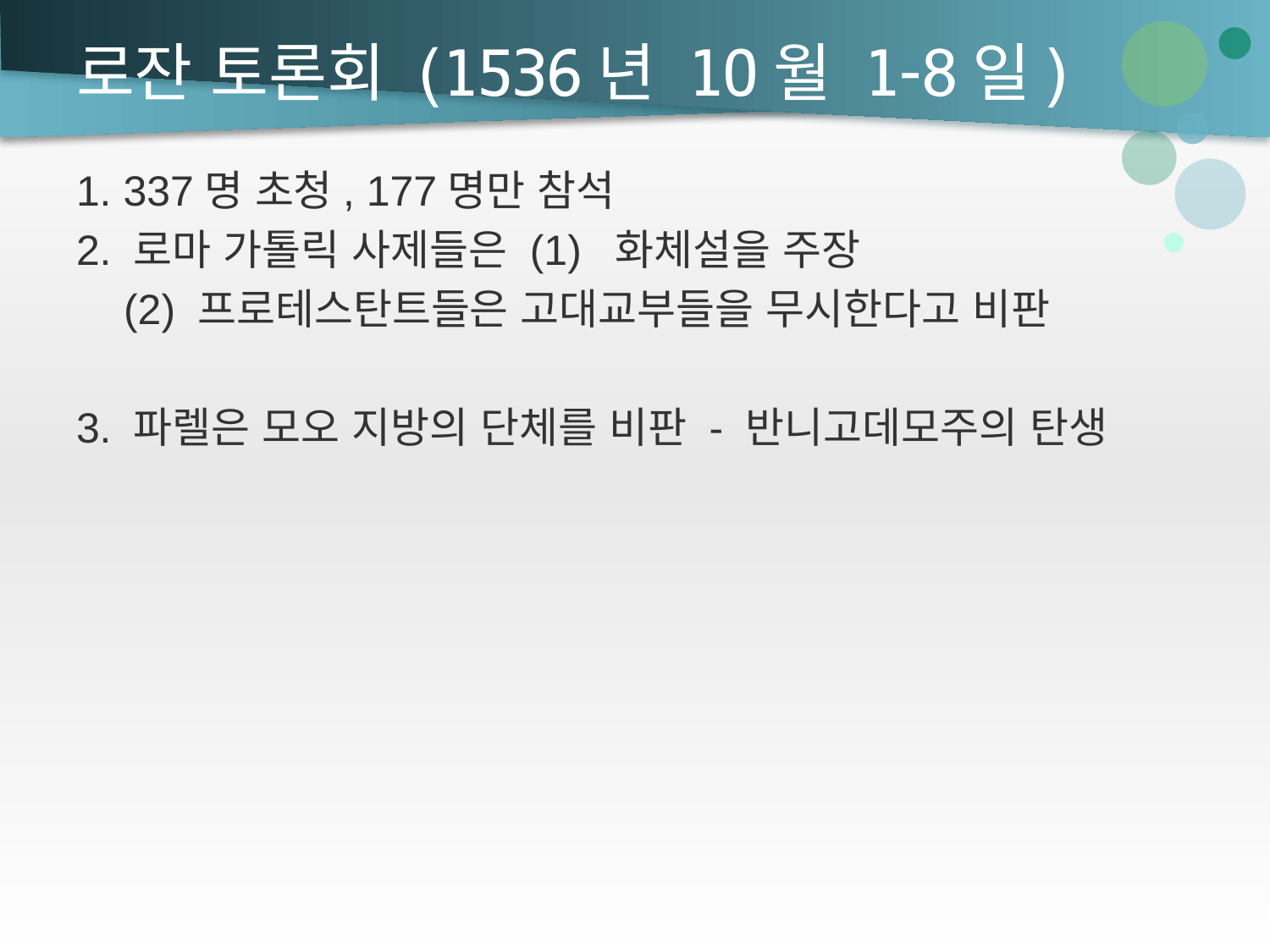

# 로잔 토론회 (1536년 10월 1-8일)
1. 337명 초청, 177명만 참석
2. 로마 가톨릭 사제들은 (1)  화체설을 주장
    (2) 프로테스탄트들은 고대교부들을 무시한다고 비판

3. 파렐은 모오 지방의 단체를 비판 - 반니고데모주의 탄생